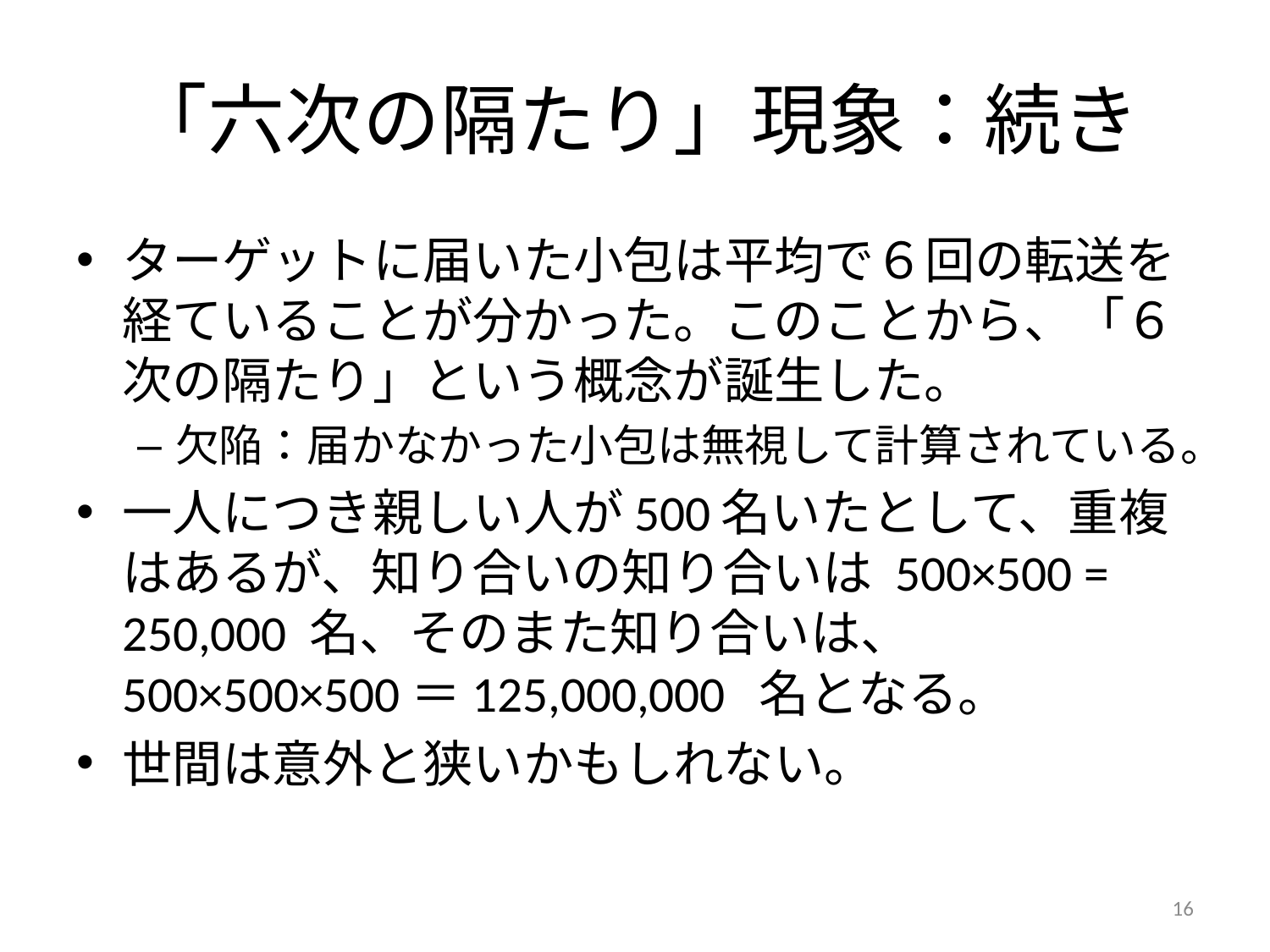

# 「六次の隔たり」現象：続き
ターゲットに届いた小包は平均で６回の転送を経ていることが分かった。このことから、「６次の隔たり」という概念が誕生した。
欠陥：届かなかった小包は無視して計算されている。
一人につき親しい人が500名いたとして、重複はあるが、知り合いの知り合いは 500×500 = 250,000 名、そのまた知り合いは、 500×500×500＝125,000,000  名となる。
世間は意外と狭いかもしれない。
16